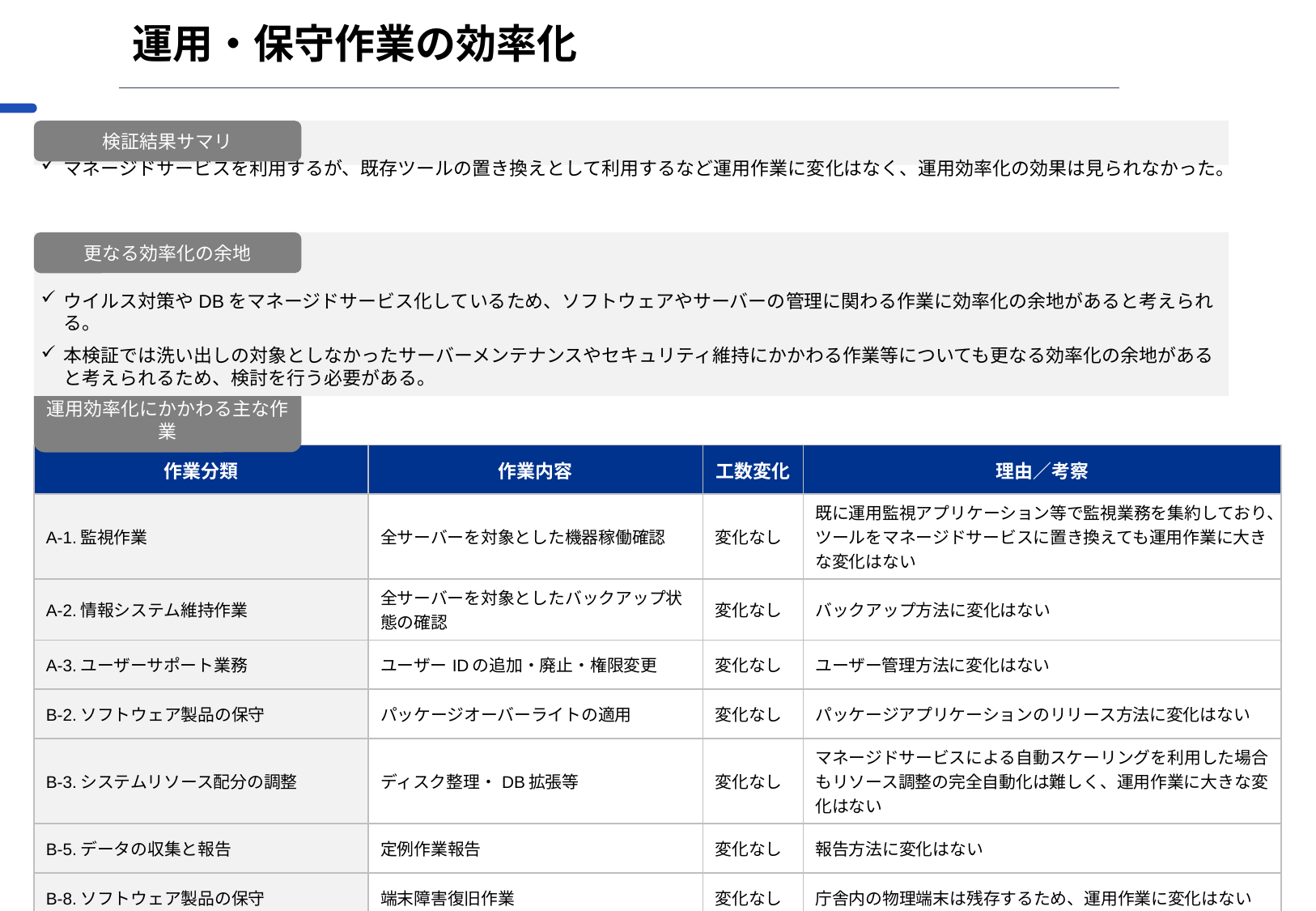

# 運用・保守作業の効率化
マネージドサービスを利用するが、既存ツールの置き換えとして利用するなど運用作業に変化はなく、運用効率化の効果は見られなかった。
検証結果サマリ
ウイルス対策やDBをマネージドサービス化しているため、ソフトウェアやサーバーの管理に関わる作業に効率化の余地があると考えられる。
本検証では洗い出しの対象としなかったサーバーメンテナンスやセキュリティ維持にかかわる作業等についても更なる効率化の余地があると考えられるため、検討を行う必要がある。
更なる効率化の余地
運用効率化にかかわる主な作業
| 作業分類 | 作業内容 | 工数変化 | 理由／考察 |
| --- | --- | --- | --- |
| A-1.監視作業 | 全サーバーを対象とした機器稼働確認 | 変化なし | 既に運用監視アプリケーション等で監視業務を集約しており、ツールをマネージドサービスに置き換えても運用作業に大きな変化はない |
| A-2.情報システム維持作業 | 全サーバーを対象としたバックアップ状態の確認 | 変化なし | バックアップ方法に変化はない |
| A-3.ユーザーサポート業務 | ユーザーIDの追加・廃止・権限変更 | 変化なし | ユーザー管理方法に変化はない |
| B-2.ソフトウェア製品の保守 | パッケージオーバーライトの適用 | 変化なし | パッケージアプリケーションのリリース方法に変化はない |
| B-3.システムリソース配分の調整 | ディスク整理・DB拡張等 | 変化なし | マネージドサービスによる自動スケーリングを利用した場合もリソース調整の完全自動化は難しく、運用作業に大きな変化はない |
| B-5.データの収集と報告 | 定例作業報告 | 変化なし | 報告方法に変化はない |
| B-8.ソフトウェア製品の保守 | 端末障害復旧作業 | 変化なし | 庁舎内の物理端末は残存するため、運用作業に変化はない |
23